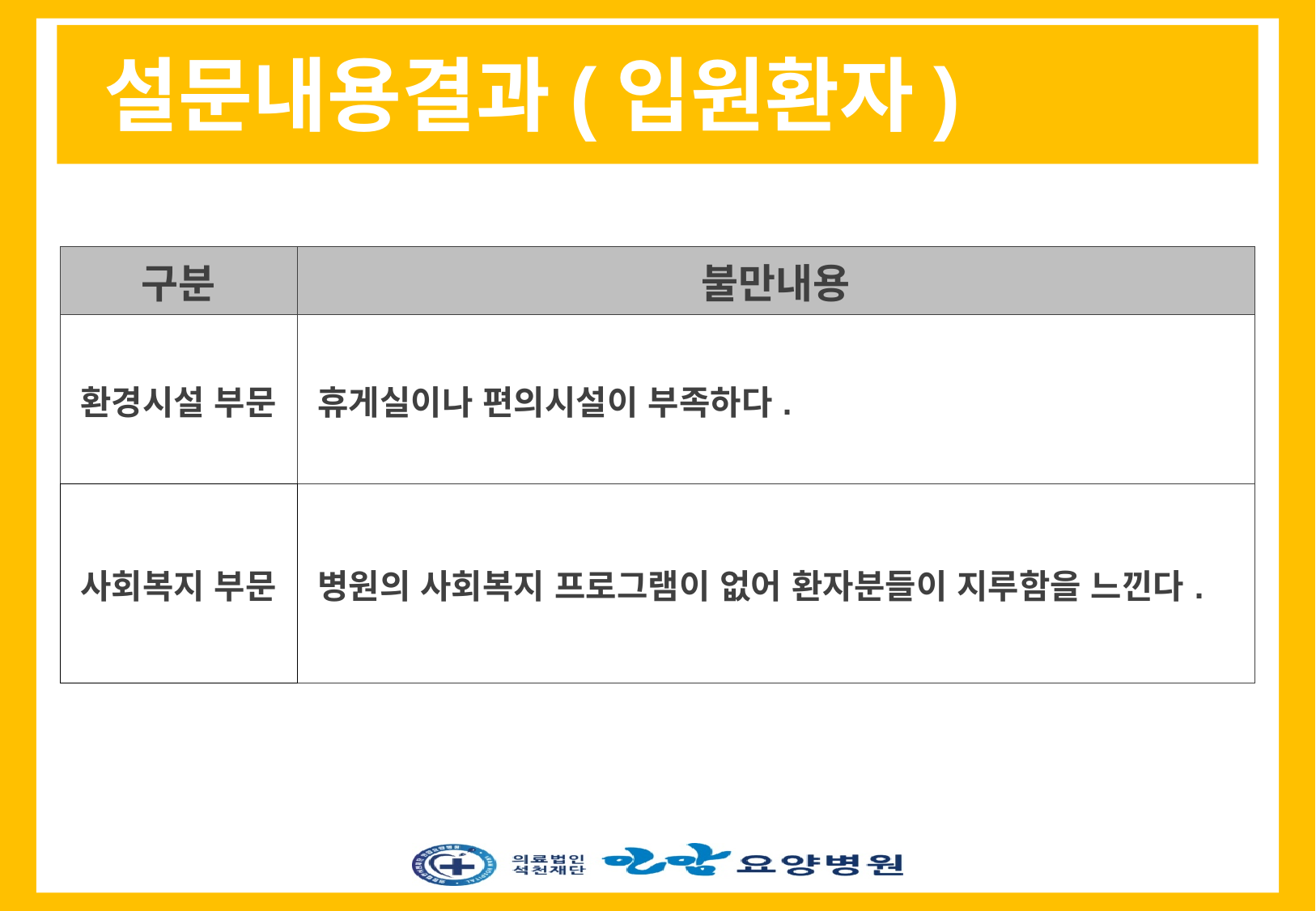

설문내용결과(입원환자)

| 구분 | 불만내용 |
| --- | --- |
| 환경시설 부문 | 휴게실이나 편의시설이 부족하다. |
| 사회복지 부문 | 병원의 사회복지 프로그램이 없어 환자분들이 지루함을 느낀다. |